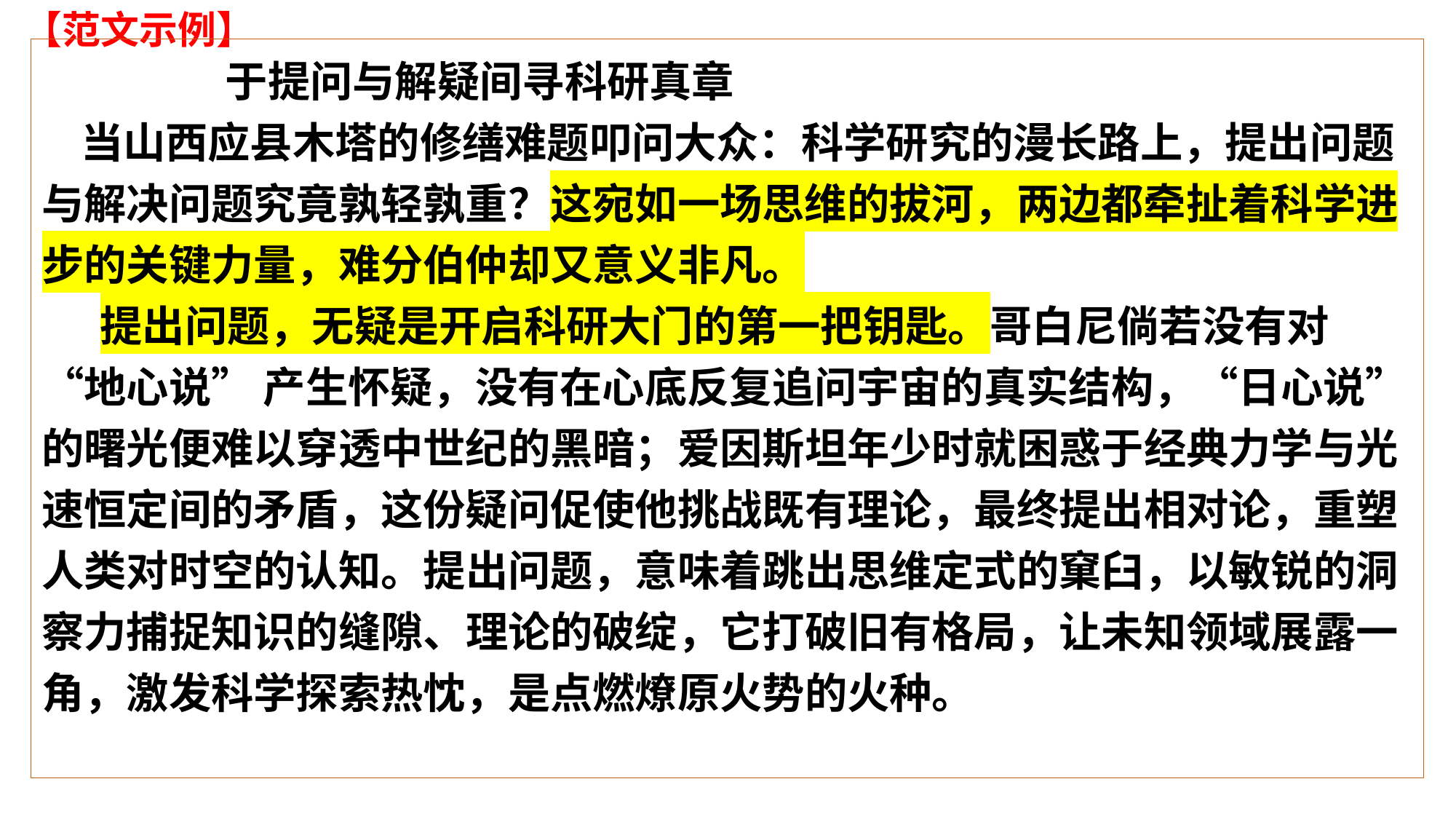

【范文示例】
                    于提问与解疑间寻科研真章
   当山西应县木塔的修缮难题叩问大众：科学研究的漫长路上，提出问题与解决问题究竟孰轻孰重？这宛如一场思维的拔河，两边都牵扯着科学进步的关键力量，难分伯仲却又意义非凡。
     提出问题，无疑是开启科研大门的第一把钥匙。哥白尼倘若没有对 “地心说” 产生怀疑，没有在心底反复追问宇宙的真实结构，“日心说” 的曙光便难以穿透中世纪的黑暗；爱因斯坦年少时就困惑于经典力学与光速恒定间的矛盾，这份疑问促使他挑战既有理论，最终提出相对论，重塑人类对时空的认知。提出问题，意味着跳出思维定式的窠臼，以敏锐的洞察力捕捉知识的缝隙、理论的破绽，它打破旧有格局，让未知领域展露一角，激发科学探索热忱，是点燃燎原火势的火种。